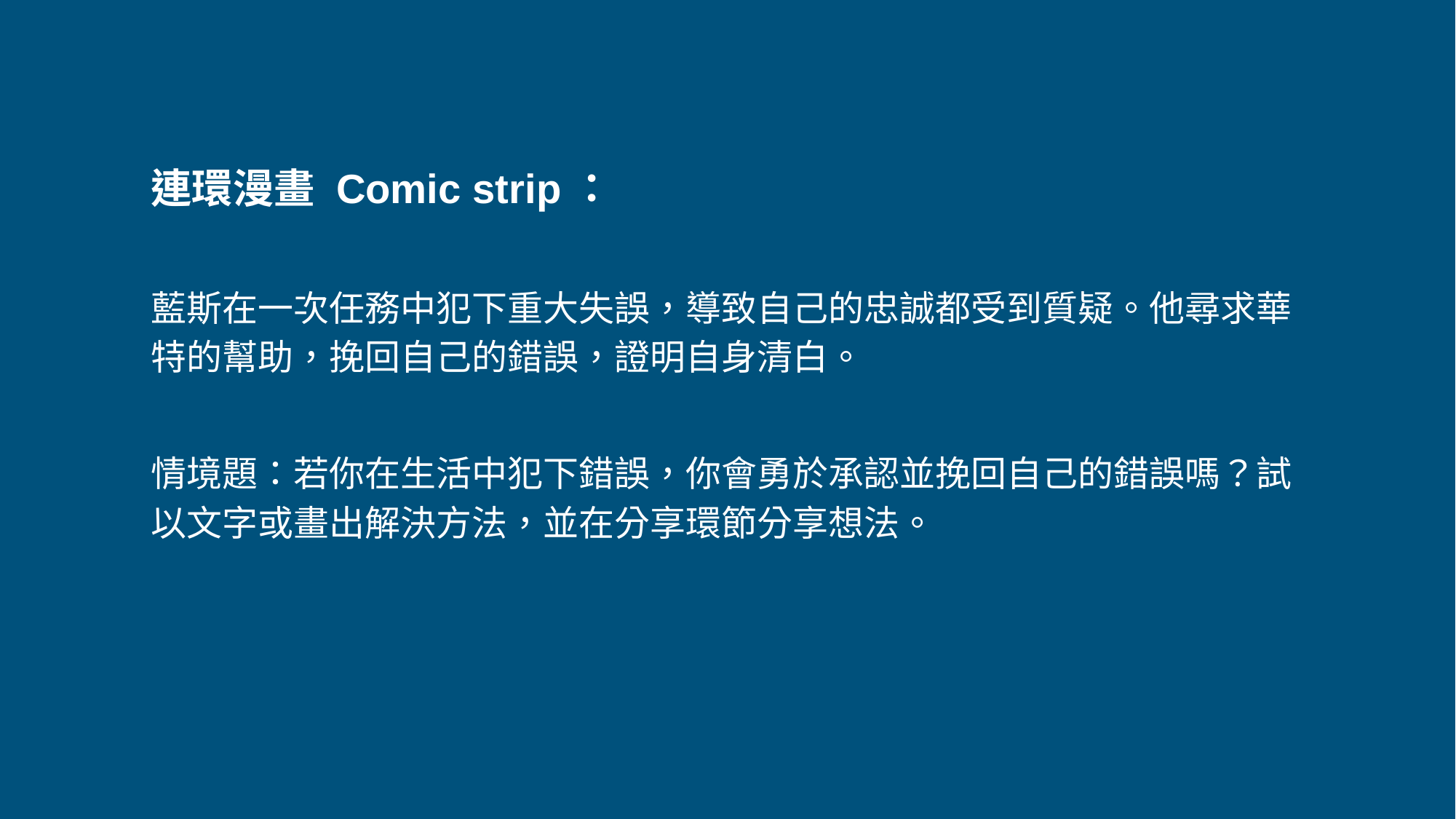

連環漫畫 Comic strip：

藍斯在一次任務中犯下重大失誤，導致自己的忠誠都受到質疑。他尋求華特的幫助，挽回自己的錯誤，證明自身清白。

情境題：若你在生活中犯下錯誤，你會勇於承認並挽回自己的錯誤嗎？試以文字或畫出解決方法，並在分享環節分享想法。